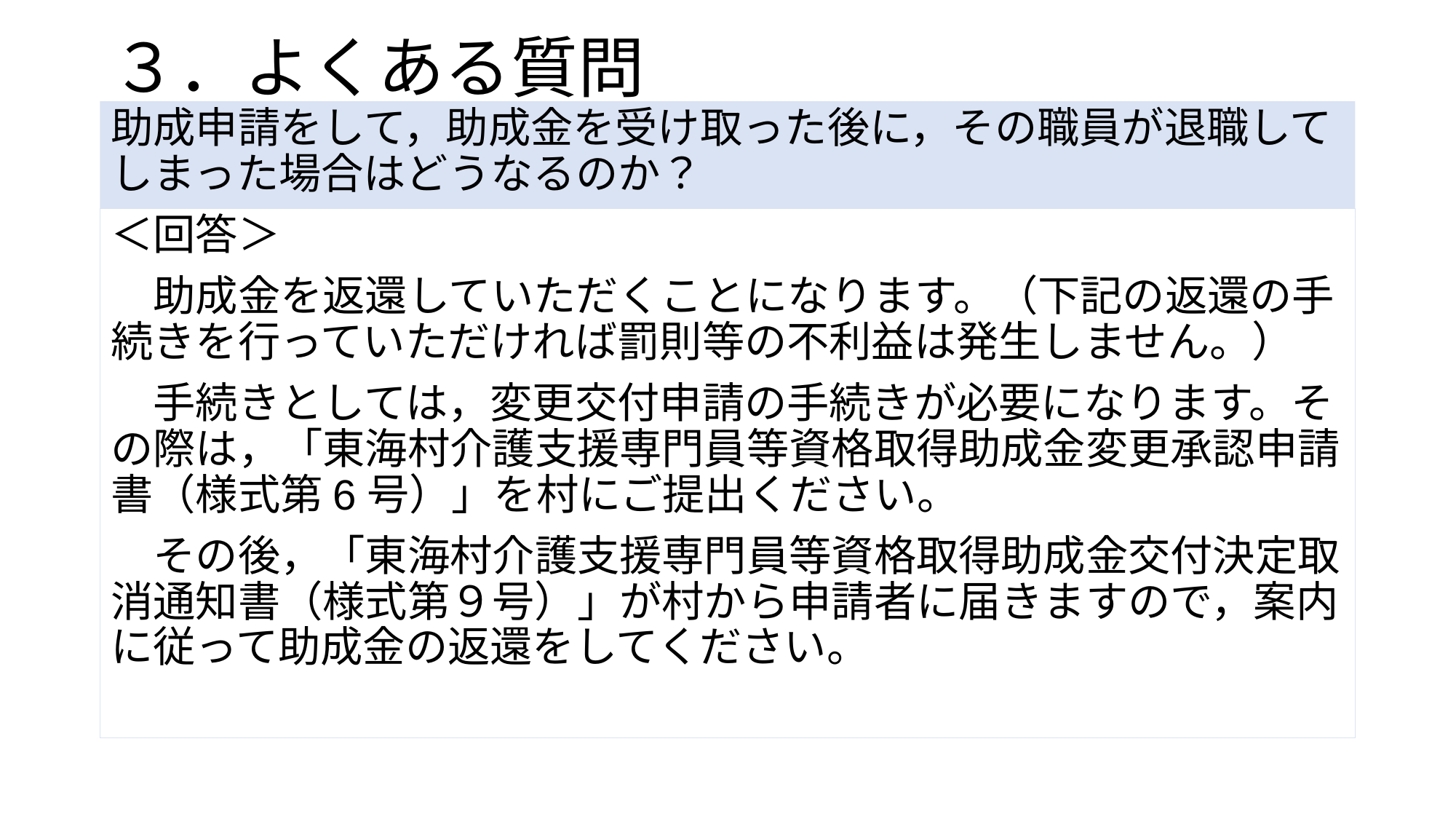

# ３．よくある質問
助成申請をして，助成金を受け取った後に，その職員が退職してしまった場合はどうなるのか？
＜回答＞
　助成金を返還していただくことになります。（下記の返還の手続きを行っていただければ罰則等の不利益は発生しません。）
　手続きとしては，変更交付申請の手続きが必要になります。その際は，「東海村介護支援専門員等資格取得助成金変更承認申請書（様式第6号）」を村にご提出ください。
　その後，「東海村介護支援専門員等資格取得助成金交付決定取消通知書（様式第９号）」が村から申請者に届きますので，案内に従って助成金の返還をしてください。